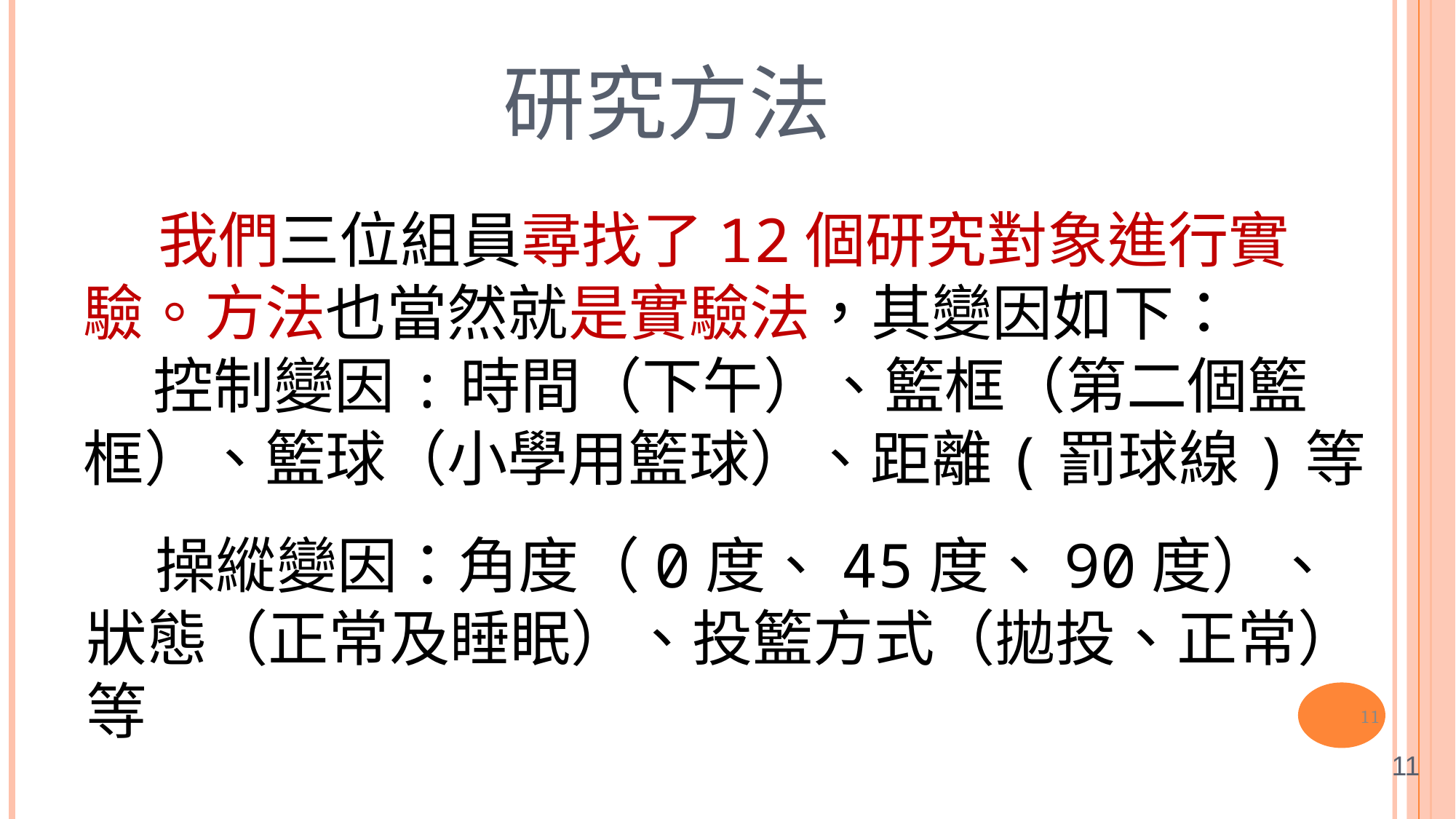

# 研究方法
   我們三位組員尋找了12個研究對象進行實驗。方法也當然就是實驗法，其變因如下：
    控制變因:時間（下午）、籃框（第二個籃框）、籃球（小學用籃球）、距離(罰球線)等

    操縱變因：角度（0度、45度、90度）、狀態（正常及睡眠）、投籃方式（拋投、正常）等

11
11